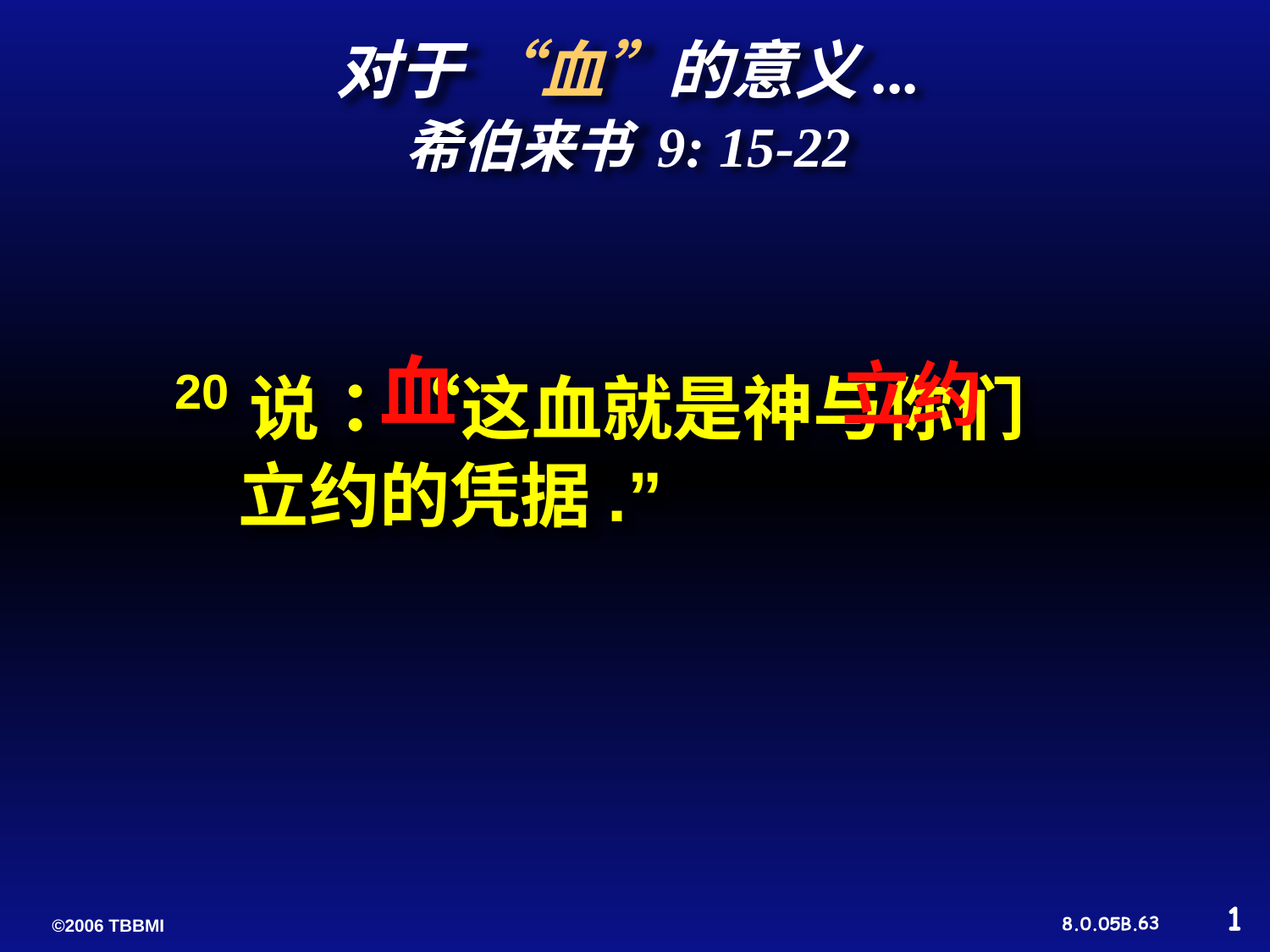

对于 “血”的意义...
希伯来书 9: 15-22
        血                        立约
20说：“这血就是神与你们立约的凭据.”

1

63